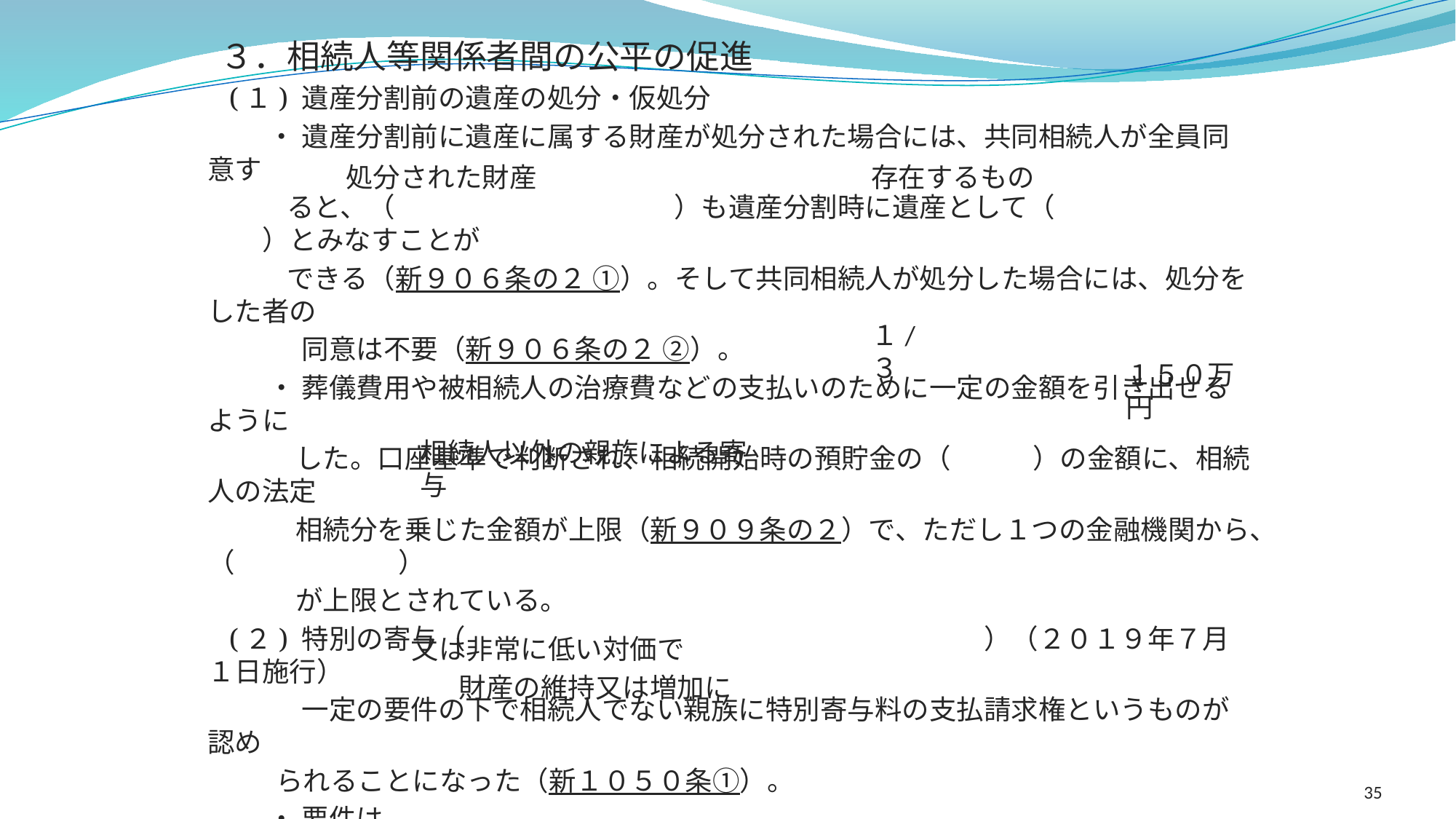

３．相続人等関係者間の公平の促進
   (１) 遺産分割前の遺産の処分・仮処分
　　 ・ 遺産分割前に遺産に属する財産が処分された場合には、共同相続人が全員同意す
　　    ると、（　　　　 　　　　　　）も遺産分割時に遺産として（　　　　　  　　　）とみなすことが
　　    できる（新９０６条の２ ①）。そして共同相続人が処分した場合には、処分をした者の
　　　  同意は不要（新９０６条の２ ②）。
　　 ・ 葬儀費用や被相続人の治療費などの支払いのために一定の金額を引き出せるように
　　　 した。口座基準で判断され、相続開始時の預貯金の（　　　）の金額に、相続人の法定
　　　 相続分を乗じた金額が上限（新９０９条の２）で、ただし１つの金融機関から、（　　　　　　）
　　　 が上限とされている。
   (２) 特別の寄与（　　　　　　　　　　　　　　　　　　　）（２０１９年７月１日施行）
　　　  一定の要件の下で相続人でない親族に特別寄与料の支払請求権というものが認め
          られることになった（新１０５０条①）。
　　 ・ 要件は
　　　  ① 相続人でない親族の人が
　　  　② 無償で（　　　　　　　　　　　　 　　  ）
　　　  ③ 被相続人の（　　　　　　 　　　　　　　　　）
　　　　　　　　　寄与したこと。

る（新
　　　 預金通帳等のコピーや不動産の全部事項証明書も考えられる。

処分された財産
存在するもの
１/３
１５０万円
相続人以外の親族による寄与
又は非常に低い対価で
財産の維持又は増加に
35